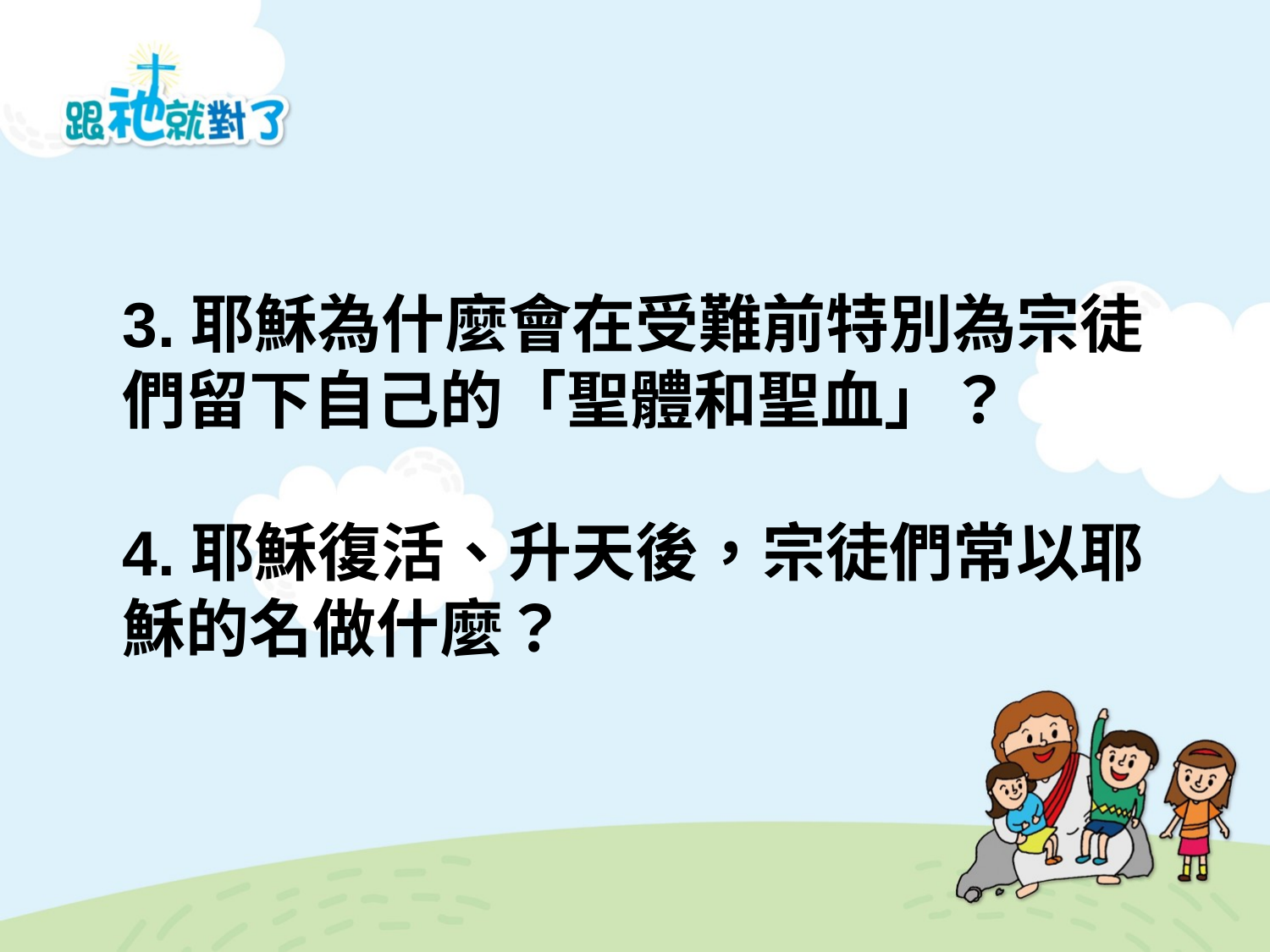

3.耶穌為什麼會在受難前特別為宗徒們留下自己的「聖體和聖血」？

4.耶穌復活、升天後，宗徒們常以耶穌的名做什麼？